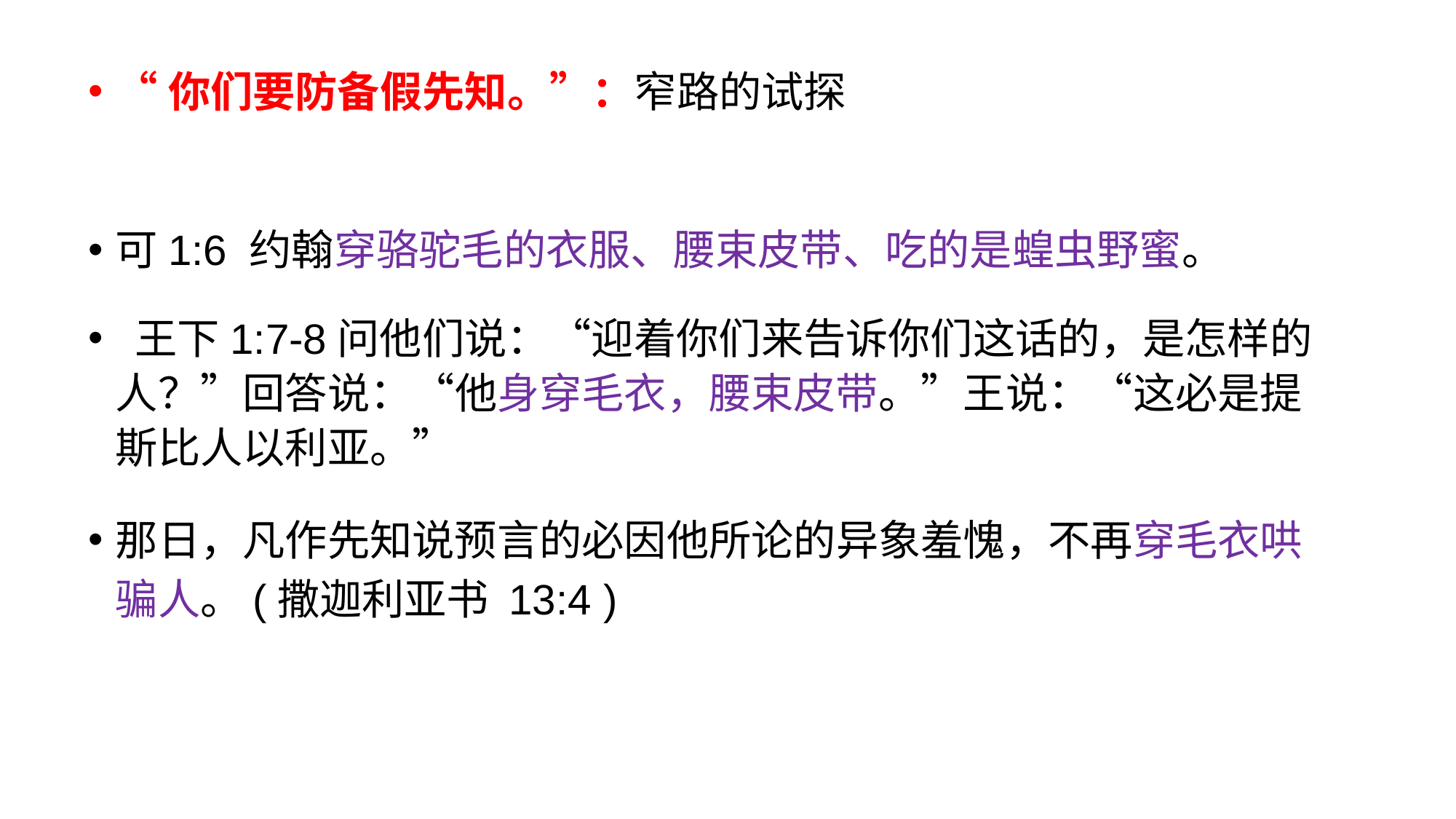

“你们要防备假先知。”：窄路的试探

可1:6 约翰穿骆驼毛的衣服、腰束皮带、吃的是蝗虫野蜜。
 王下1:7-8问他们说：“迎着你们来告诉你们这话的，是怎样的人？”回答说：“他身穿毛衣，腰束皮带。”王说：“这必是提斯比人以利亚。”
那日，凡作先知说预言的必因他所论的异象羞愧，不再穿毛衣哄骗人。(撒迦利亚书 13:4 )